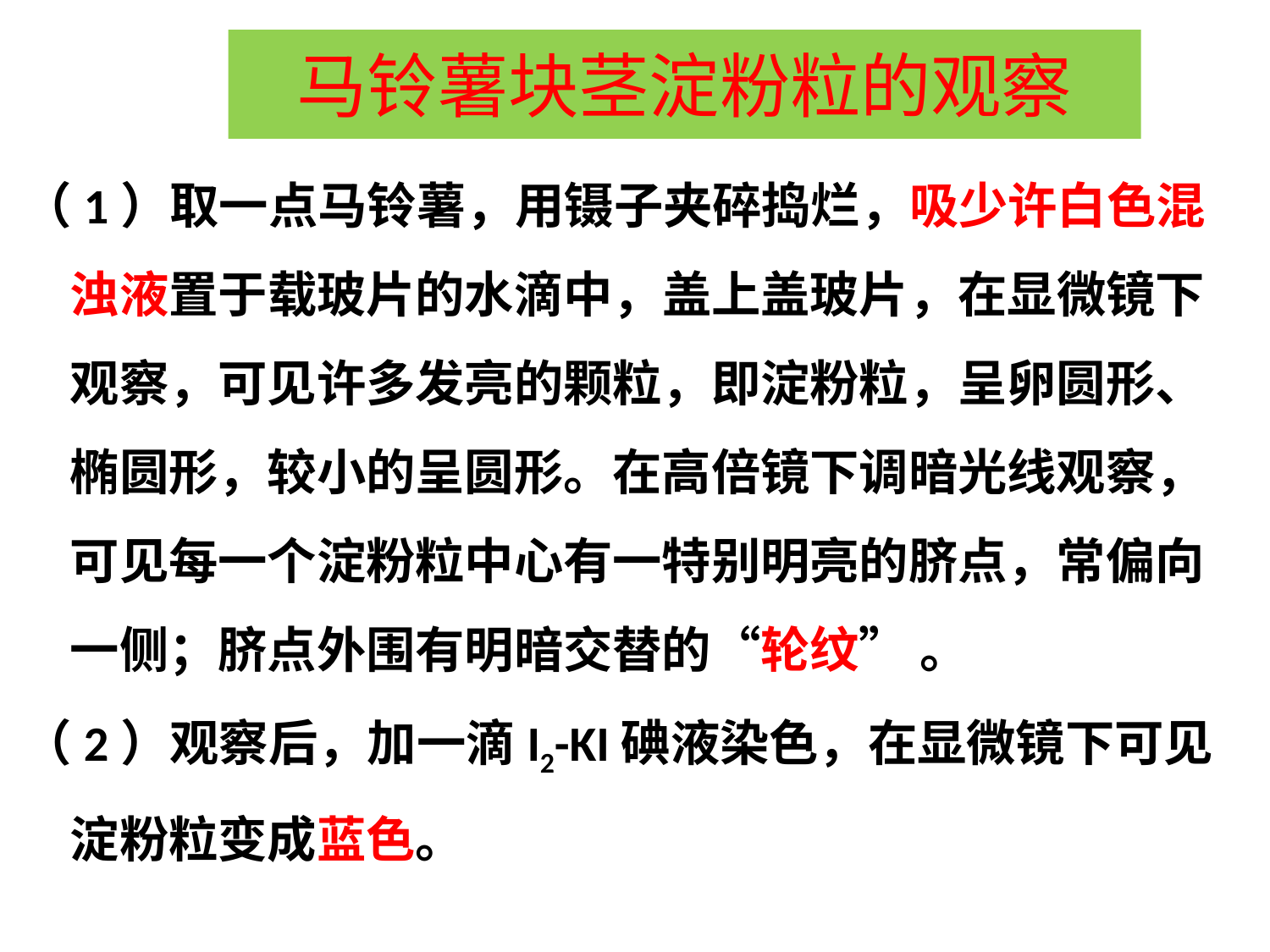

# 马铃薯块茎淀粉粒的观察
（1）取一点马铃薯，用镊子夹碎捣烂，吸少许白色混浊液置于载玻片的水滴中，盖上盖玻片，在显微镜下观察，可见许多发亮的颗粒，即淀粉粒，呈卵圆形、椭圆形，较小的呈圆形。在高倍镜下调暗光线观察，可见每一个淀粉粒中心有一特别明亮的脐点，常偏向一侧；脐点外围有明暗交替的“轮纹” 。
（2）观察后，加一滴I2-KI碘液染色，在显微镜下可见淀粉粒变成蓝色。